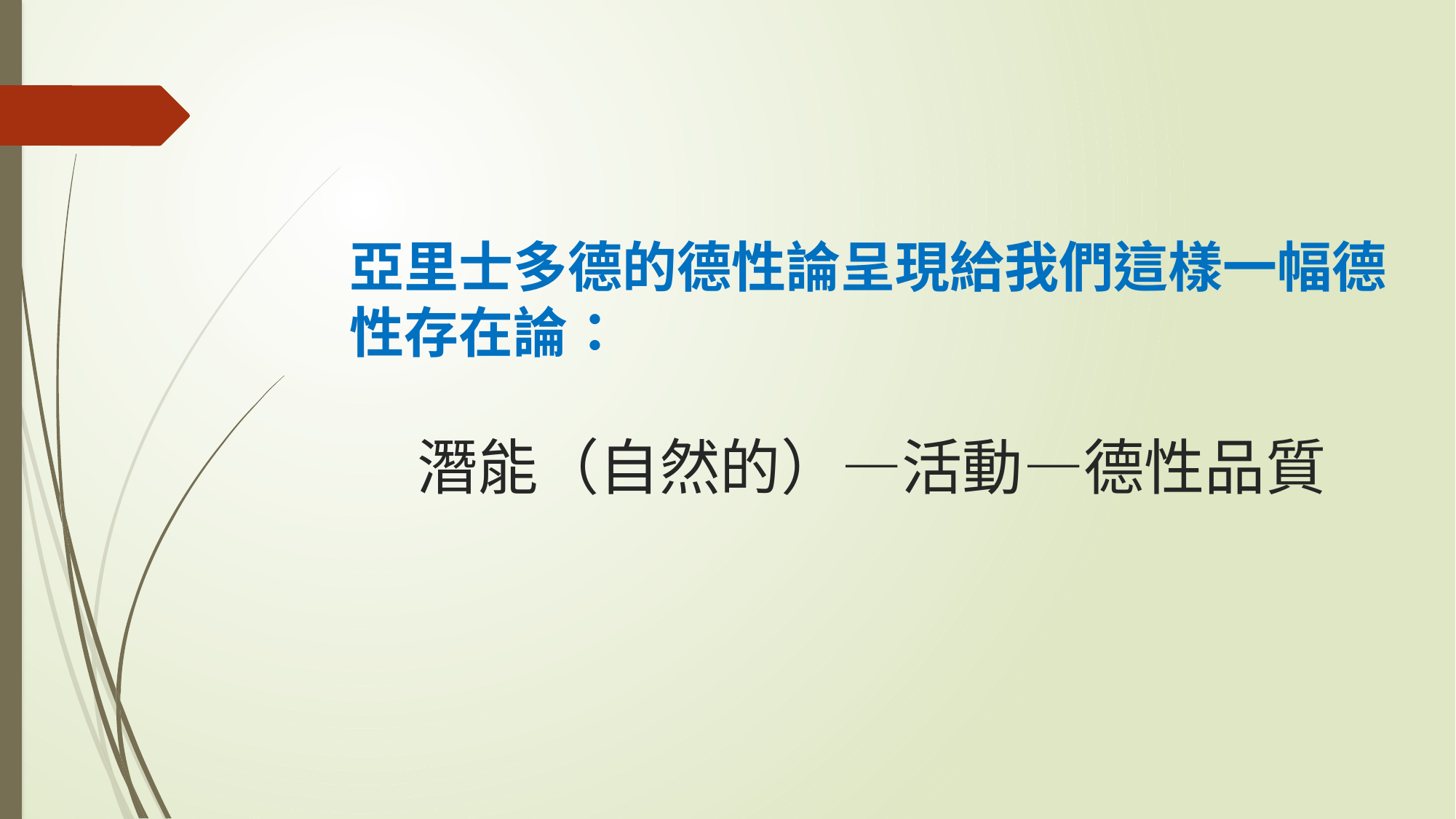

# 亞里士多德的德性論呈現給我們這樣一幅德性存在論：   潛能（自然的）—活動—德性品質